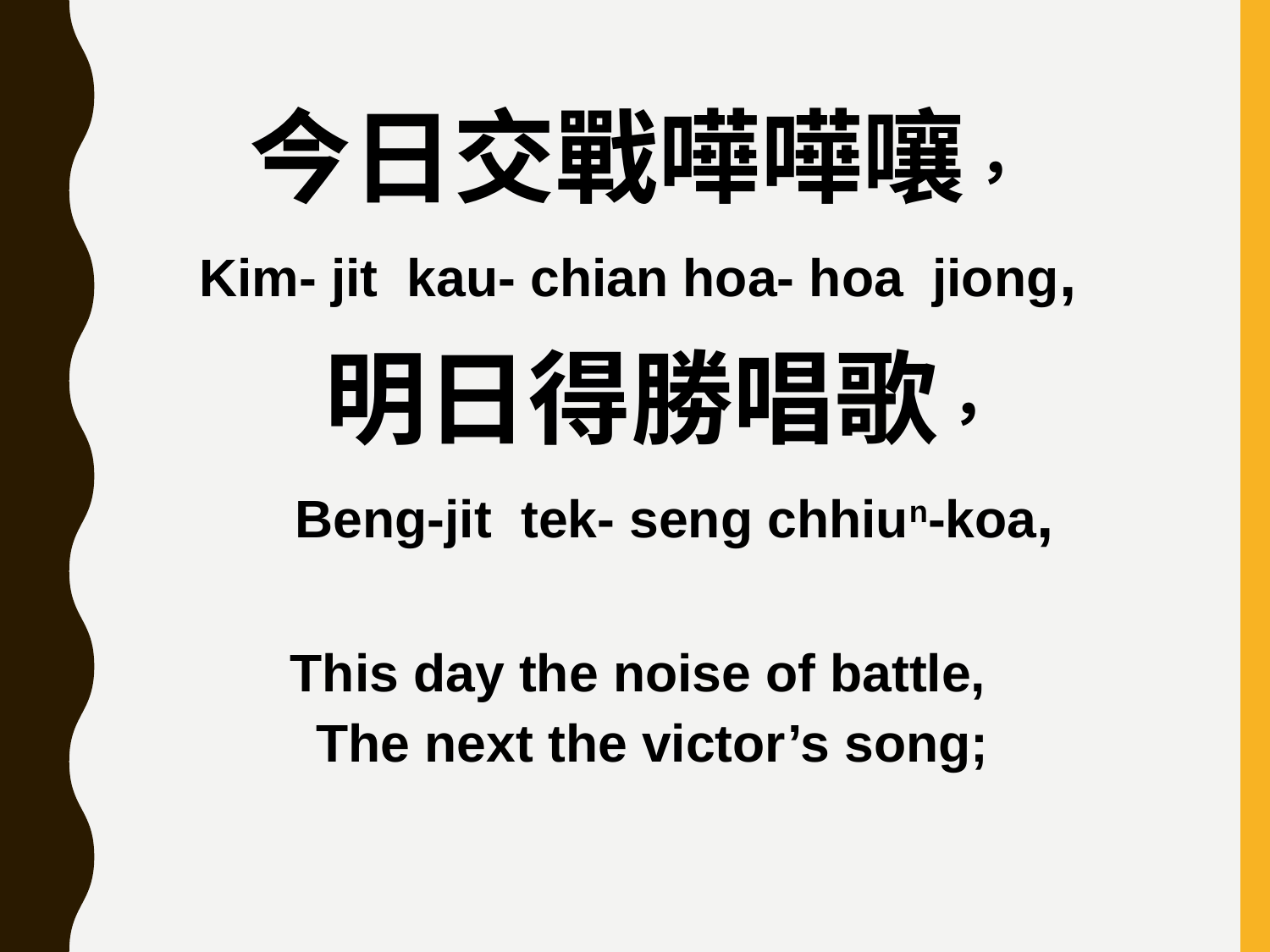

今日交戰嘩嘩嚷，
Kim- jit  kau- chian hoa- hoa  jiong,
 明日得勝唱歌，
     Beng-jit  tek- seng chhiun-koa,

This day the noise of battle,
  The next the victor’s song;